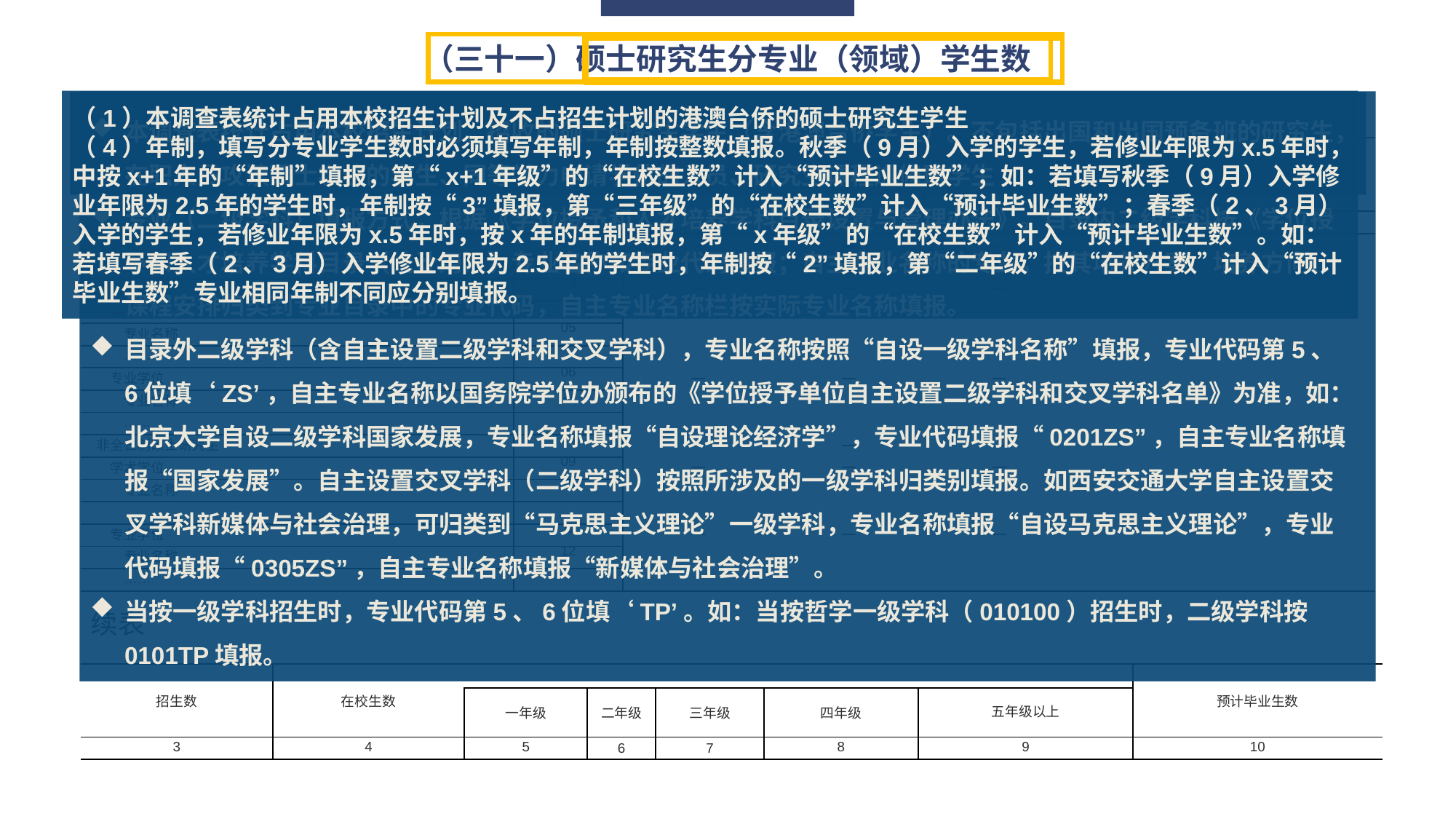

本调查表统计占用本校招生计划，招收的硕士研究生学生（含港澳台侨学生）。不包括出国和出国预备班的研究生，在职人员攻读硕士学位的学生、同等学力申请学位的人员、研究生课程进修班学生
专业（二级学科）填报方式，根据《学位授予和人才培养学科目录设置与管理办法》。目录内二级学科按《学位授予和人才培养学科目录（统计用）》专业名称和专业代码填报；自主专业名称的专业，按其培养方案、培养方向、课程安排归类到专业目录中的专业代码，自主专业名称栏按实际专业名称填报。
目录外二级学科（含自主设置二级学科和交叉学科），专业名称按照“自设一级学科名称”填报，专业代码第5、6位填‘ZS’，自主专业名称以国务院学位办颁布的《学位授予单位自主设置二级学科和交叉学科名单》为准，如：北京大学自设二级学科国家发展，专业名称填报“自设理论经济学”，专业代码填报“0201ZS”，自主专业名称填报“国家发展”。自主设置交叉学科（二级学科）按照所涉及的一级学科归类别填报。如西安交通大学自主设置交叉学科新媒体与社会治理，可归类到“马克思主义理论”一级学科，专业名称填报“自设马克思主义理论”，专业代码填报“0305ZS”，自主专业名称填报“新媒体与社会治理”。
当按一级学科招生时，专业代码第5、6位填‘TP’。如：当按哲学一级学科（010100）招生时，二级学科按0101TP填报。

（三十一）硕士研究生分专业（领域）学生数

（1）本调查表统计占用本校招生计划及不占招生计划的港澳台侨的硕士研究生学生
（4）年制，填写分专业学生数时必须填写年制，年制按整数填报。秋季（9月）入学的学生，若修业年限为x.5年时，中按x+1年的“年制”填报，第“x+1年级”的“在校生数”计入“预计毕业生数”；如：若填写秋季（9月）入学修业年限为2.5年的学生时，年制按“3”填报，第“三年级”的“在校生数”计入“预计毕业生数”；春季（2、3月）入学的学生，若修业年限为x.5年时，按x年的年制填报，第“x年级”的“在校生数”计入“预计毕业生数”。如：若填写春季（2、3月）入学修业年限为2.5年的学生时，年制按“2”填报，第“二年级”的“在校生数”计入“预计毕业生数”专业相同年制不同应分别填报。

（1）本表由大学、学院、培养研究生的科研机构填报（含办学类型变动以前为以上办学类型学校、撤销学校）。
（2）本表由大学、学院的主校区、分校区、研究生培养机构、有学生培养任务的附属医院填报。
| 专业名称 | 代码 | 自主专业名称 | 专业代码 | 年制 | 毕业生数 | 授予学位数 |
| --- | --- | --- | --- | --- | --- | --- |
| 甲 | 乙 | 丙 | 丁 | 戊 | 1 | 2 |
| 硕士研究生 | 01 | — | — | — |  |  |
| #女 | 02 | — | — | — |  |  |
| 全日制硕士研究生 | 03 | — | — | — |  |  |
| 学术学位 | 04 | — | — | — |  |  |
| 专业名称 | 05 |  |  |  |  |  |
| …… |  |  |  |  |  |  |
| 专业学位 | 06 | — | — | — |  |  |
| 专业名称 | 07 |  |  |  |  |  |
| …… |  |  |  |  |  |  |
| 非全日制硕士研究生 | 08 | — | — | — |  |  |
| 学术学位 | 09 | — | — | — |  |  |
| 专业名称 | 10 |  |  |  |  |  |
| …… |  |  |  |  |  |  |
| 专业学位 | 11 | — | — | — |  |  |
| 专业名称 | 12 |  |  |  |  |  |
| …… |  |  |  |  |  |  |
续表
| 招生数 | 在校生数 |  |  |  |  |  |  |  |  | 预计毕业生数 |
| --- | --- | --- | --- | --- | --- | --- | --- | --- | --- | --- |
|  |  | 一年级 | 二年级 | 三年级 |  |  | 四年级 |  | 五年级以上 |  |
| 3 | 4 | 5 | 6 | 7 |  |  | 8 |  | 9 | 10 |